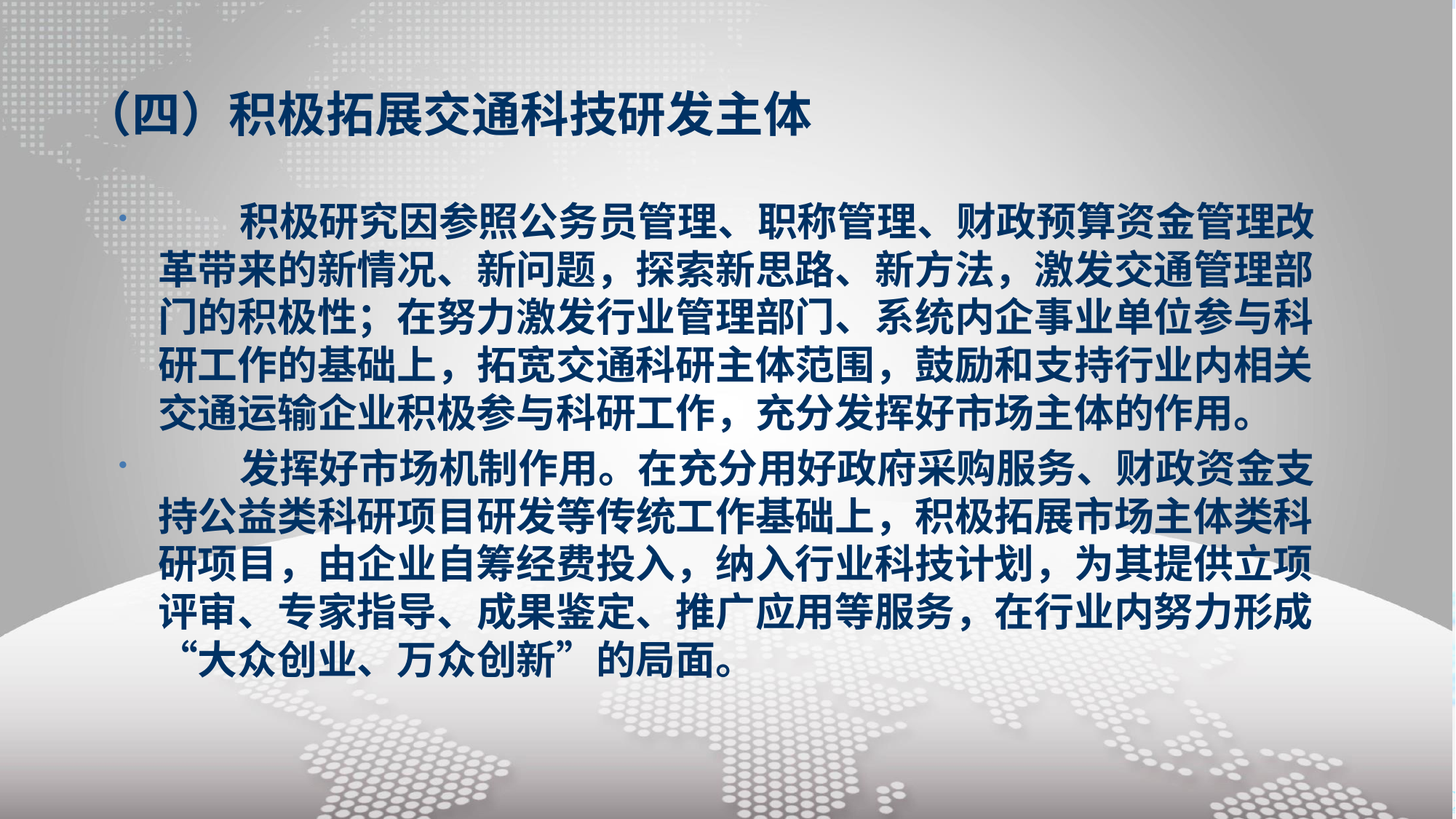

# （四）积极拓展交通科技研发主体
        积极研究因参照公务员管理、职称管理、财政预算资金管理改革带来的新情况、新问题，探索新思路、新方法，激发交通管理部门的积极性；在努力激发行业管理部门、系统内企事业单位参与科研工作的基础上，拓宽交通科研主体范围，鼓励和支持行业内相关交通运输企业积极参与科研工作，充分发挥好市场主体的作用。
        发挥好市场机制作用。在充分用好政府采购服务、财政资金支持公益类科研项目研发等传统工作基础上，积极拓展市场主体类科研项目，由企业自筹经费投入，纳入行业科技计划，为其提供立项评审、专家指导、成果鉴定、推广应用等服务，在行业内努力形成“大众创业、万众创新”的局面。